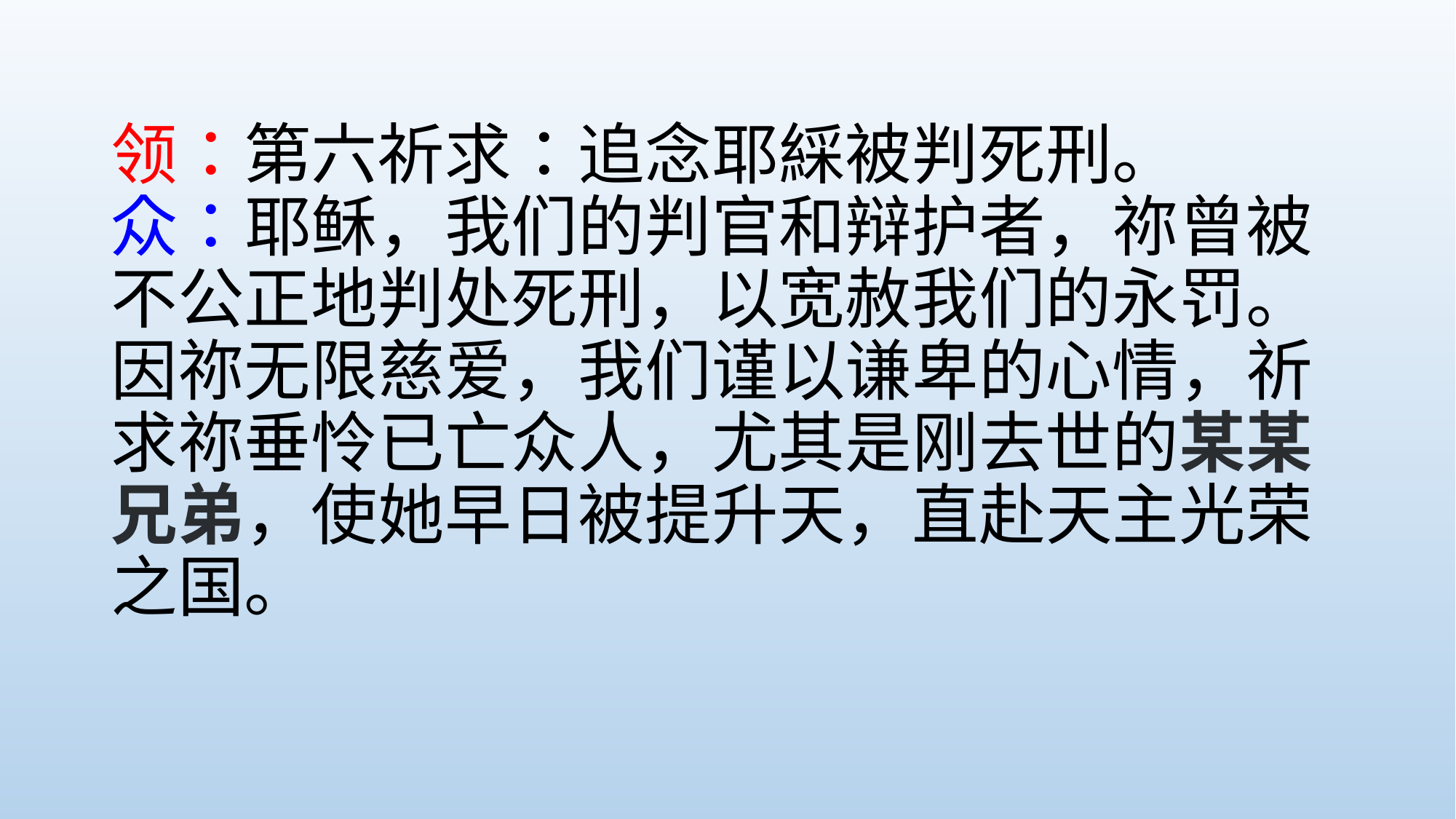

# 领：第六祈求：追念耶綵被判死刑。 众：耶稣，我们的判官和辩护者，祢曾被不公正地判处死刑，以宽赦我们的永罚。因祢无限慈爱，我们谨以谦卑的心情，祈求祢垂怜已亡众人，尤其是刚去世的某某兄弟，使她早日被提升天，直赴天主光荣之国。